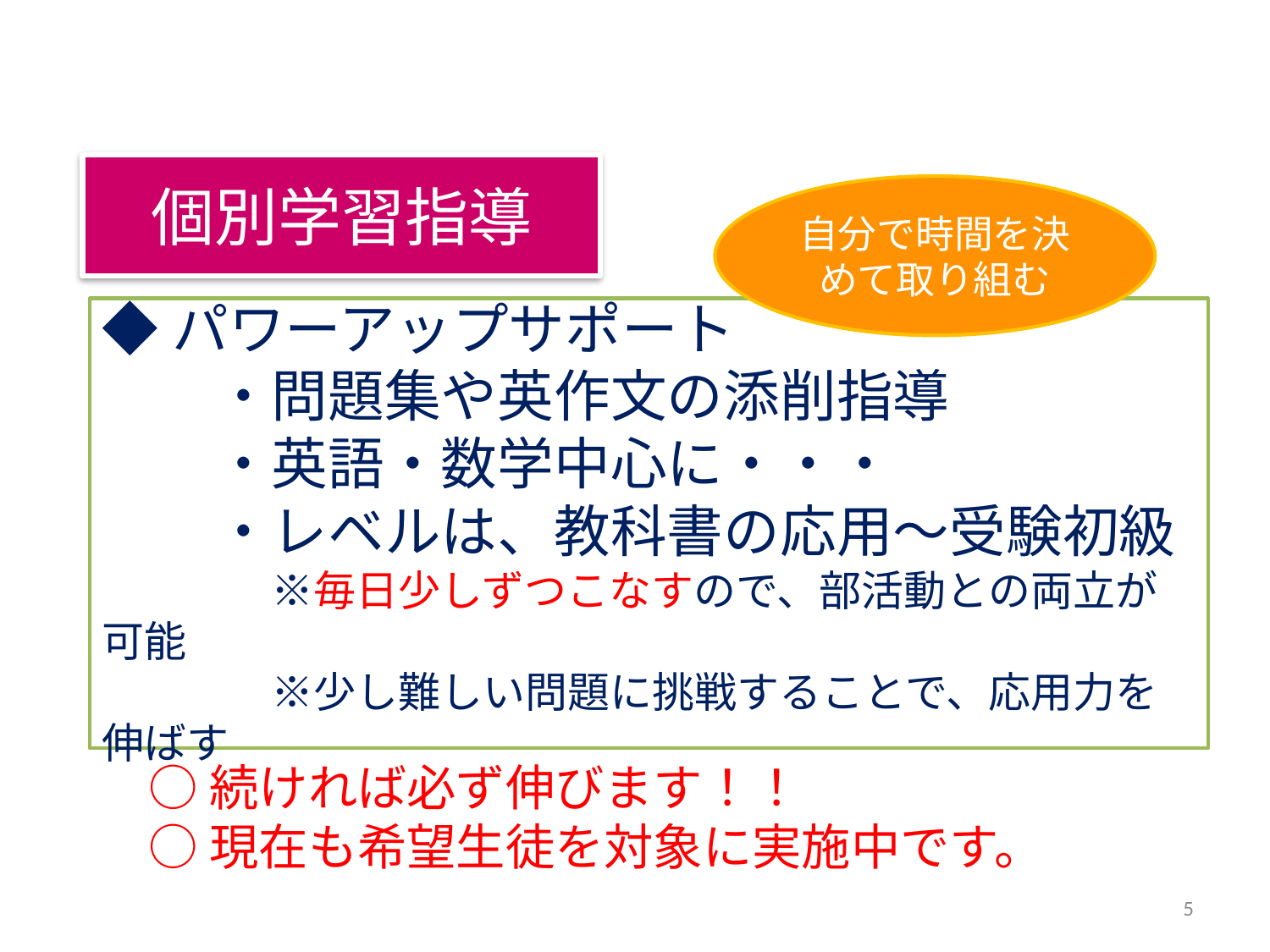

個別学習指導
自分で時間を決めて取り組む
◆パワーアップサポート
　　・問題集や英作文の添削指導
　　・英語・数学中心に・・・
　　・レベルは、教科書の応用～受験初級
　　　　※毎日少しずつこなすので、部活動との両立が可能
　　　　※少し難しい問題に挑戦することで、応用力を伸ばす
○続ければ必ず伸びます！！
○現在も希望生徒を対象に実施中です。
5